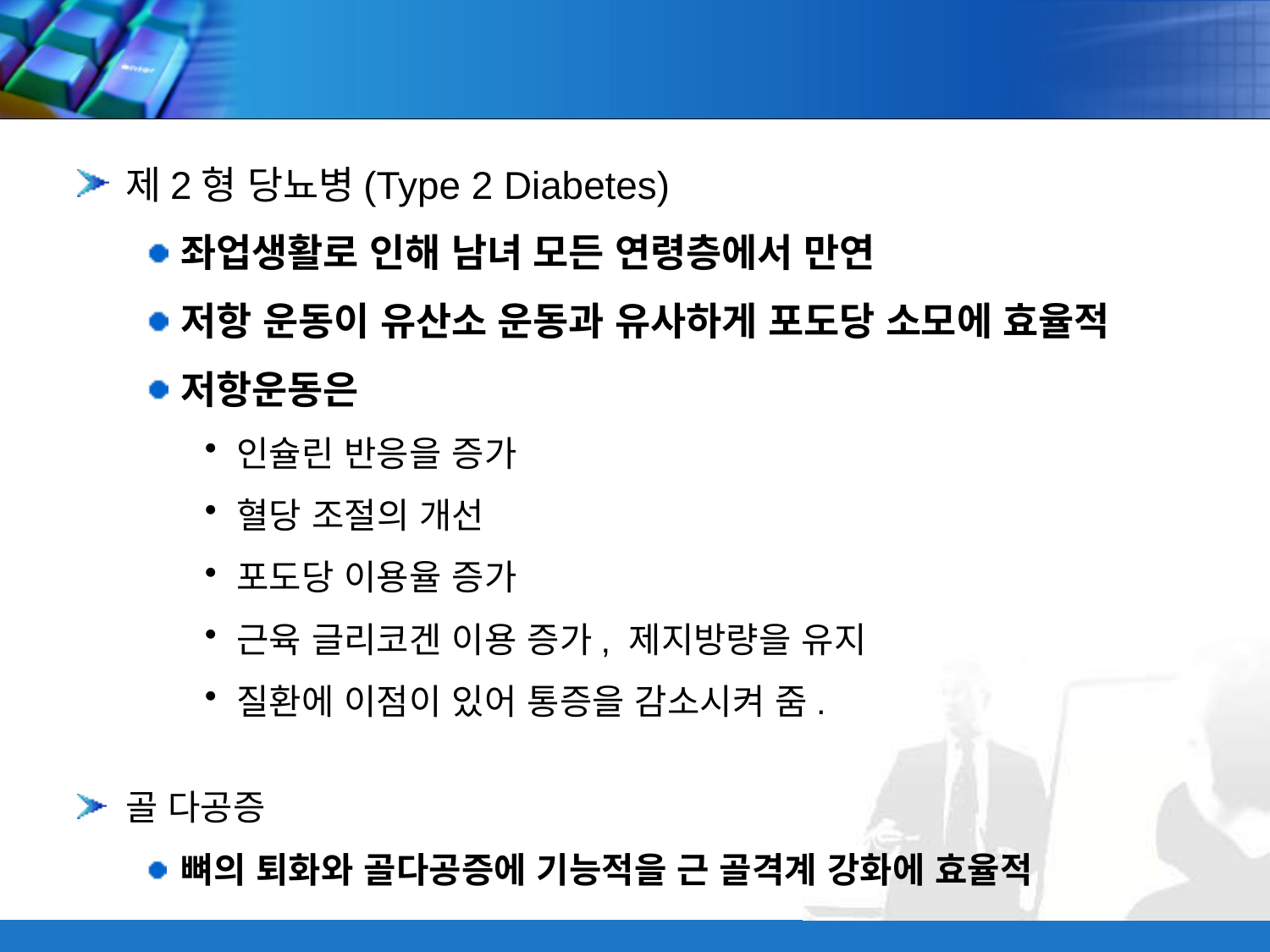

#
제2형 당뇨병(Type 2 Diabetes)
좌업생활로 인해 남녀 모든 연령층에서 만연
저항 운동이 유산소 운동과 유사하게 포도당 소모에 효율적
저항운동은
인슐린 반응을 증가
혈당 조절의 개선
포도당 이용율 증가
근육 글리코겐 이용 증가, 제지방량을 유지
질환에 이점이 있어 통증을 감소시켜 줌.

골 다공증
뼈의 퇴화와 골다공증에 기능적을 근 골격계 강화에 효율적